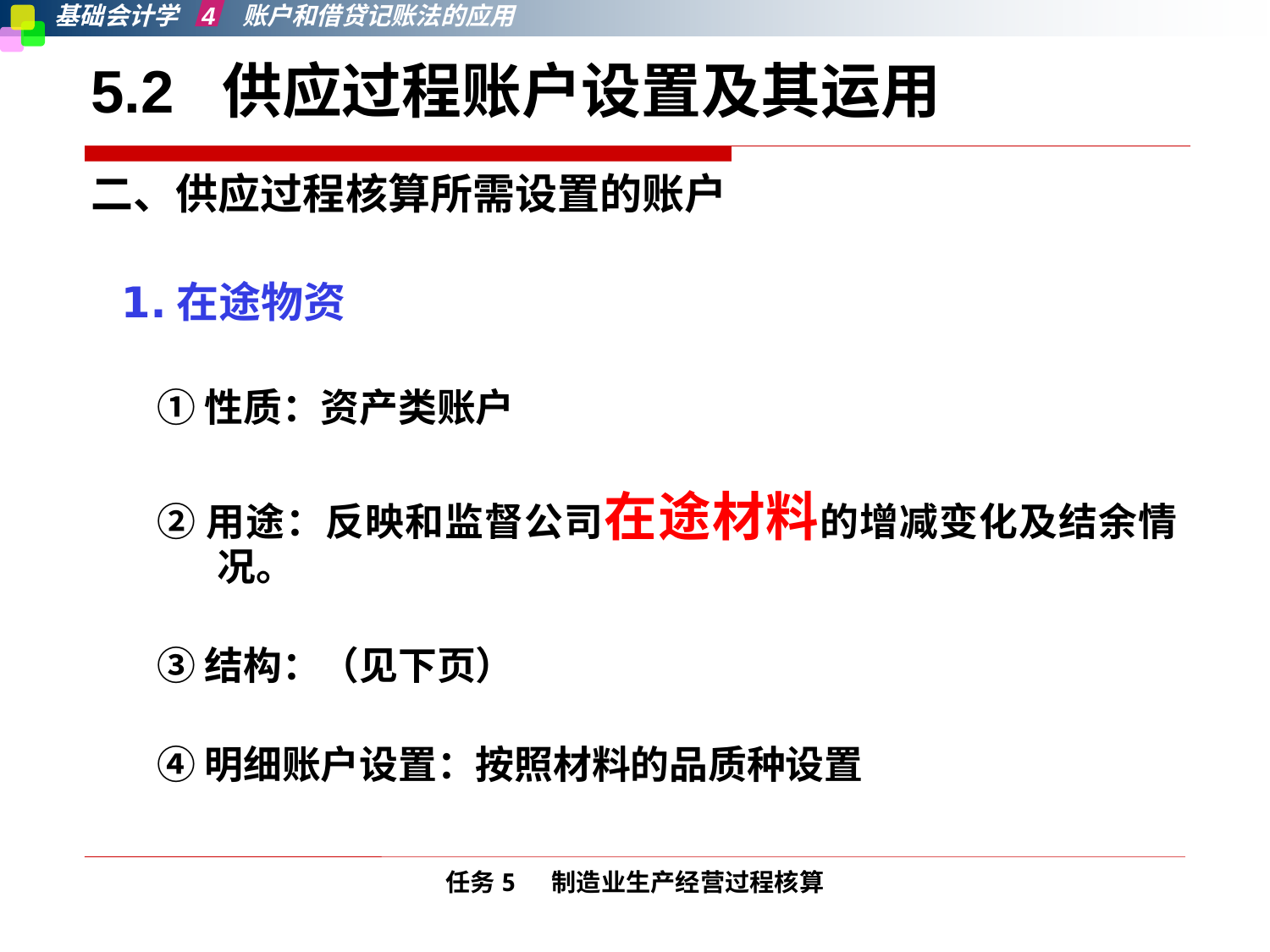

5.2  供应过程账户设置及其运用
二、供应过程核算所需设置的账户

  1.在途物资

①性质：资产类账户

②用途：反映和监督公司在途材料的增减变化及结余情况。

③结构：（见下页）

④明细账户设置：按照材料的品质种设置
任务5  制造业生产经营过程核算